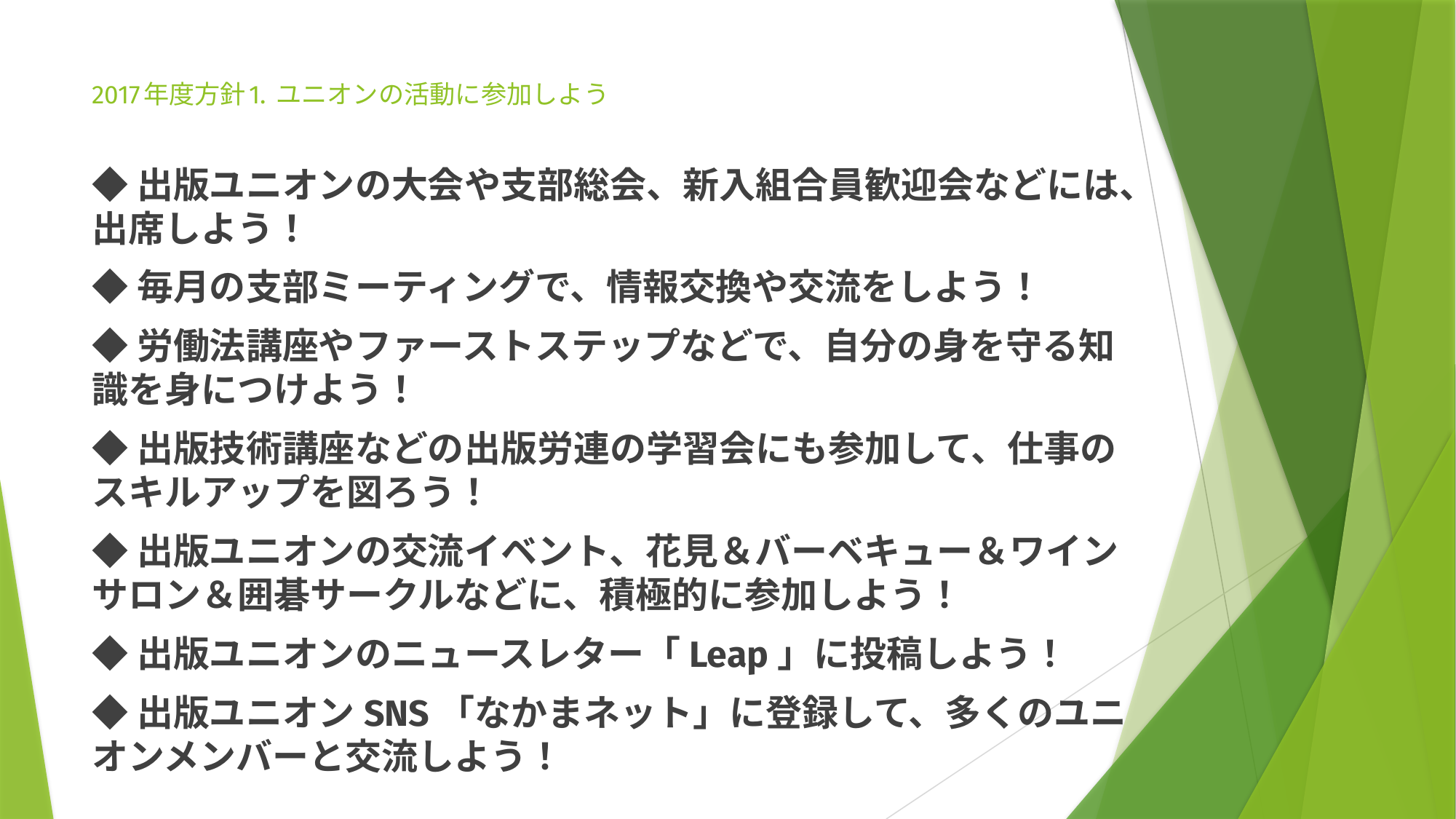

# 2017年度方針1. ユニオンの活動に参加しよう
◆出版ユニオンの大会や支部総会、新入組合員歓迎会などには、出席しよう！
◆毎月の支部ミーティングで、情報交換や交流をしよう！
◆労働法講座やファーストステップなどで、自分の身を守る知識を身につけよう！
◆出版技術講座などの出版労連の学習会にも参加して、仕事のスキルアップを図ろう！
◆出版ユニオンの交流イベント、花見＆バーベキュー＆ワインサロン＆囲碁サークルなどに、積極的に参加しよう！
◆出版ユニオンのニュースレター「Leap」に投稿しよう！
◆出版ユニオンSNS「なかまネット」に登録して、多くのユニオンメンバーと交流しよう！